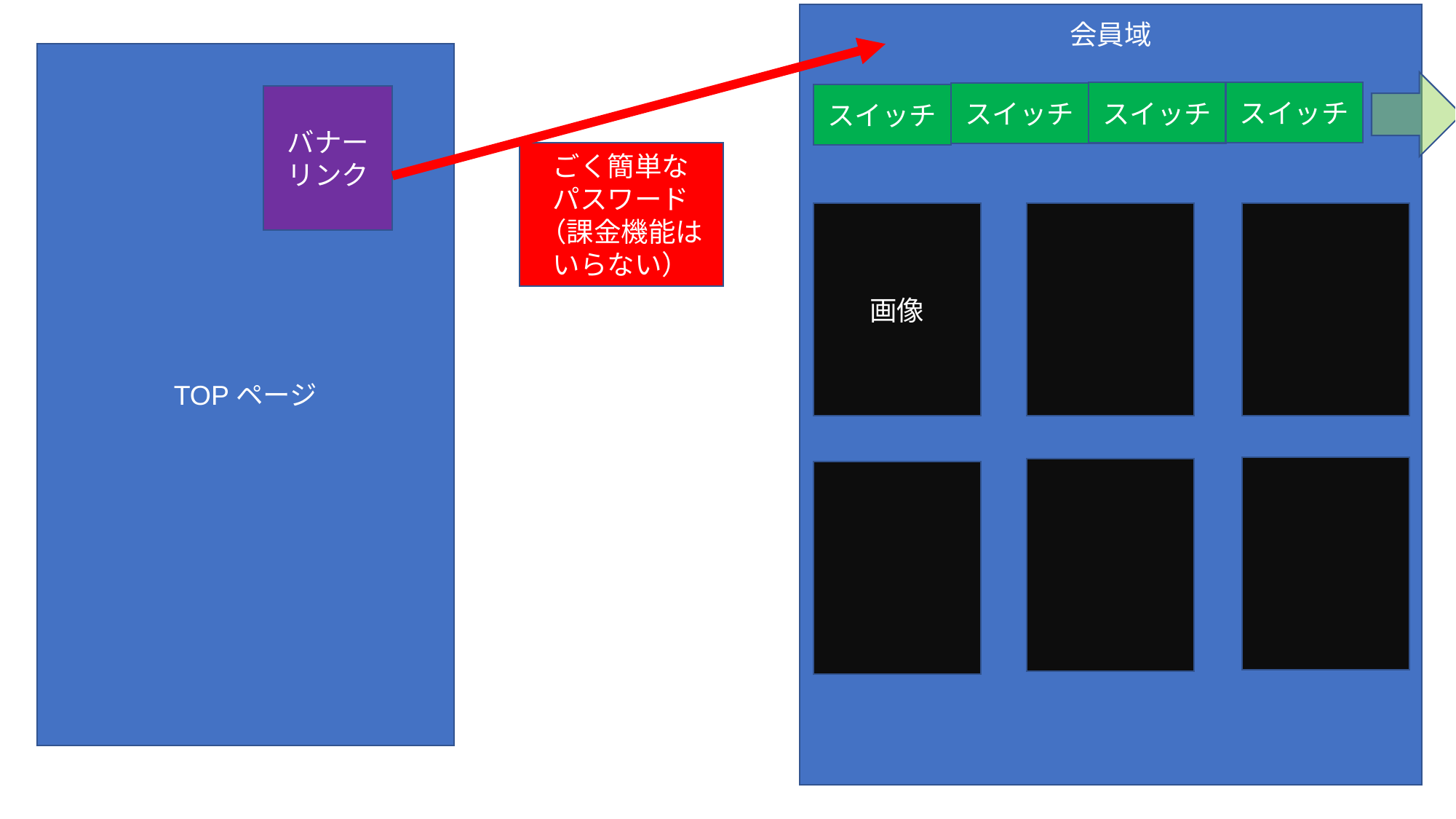

会員域

TOPページ

スイッチ
スイッチ
スイッチ
スイッチ
バナーリンク
ごく簡単な
パスワード
（課金機能はいらない）
画像